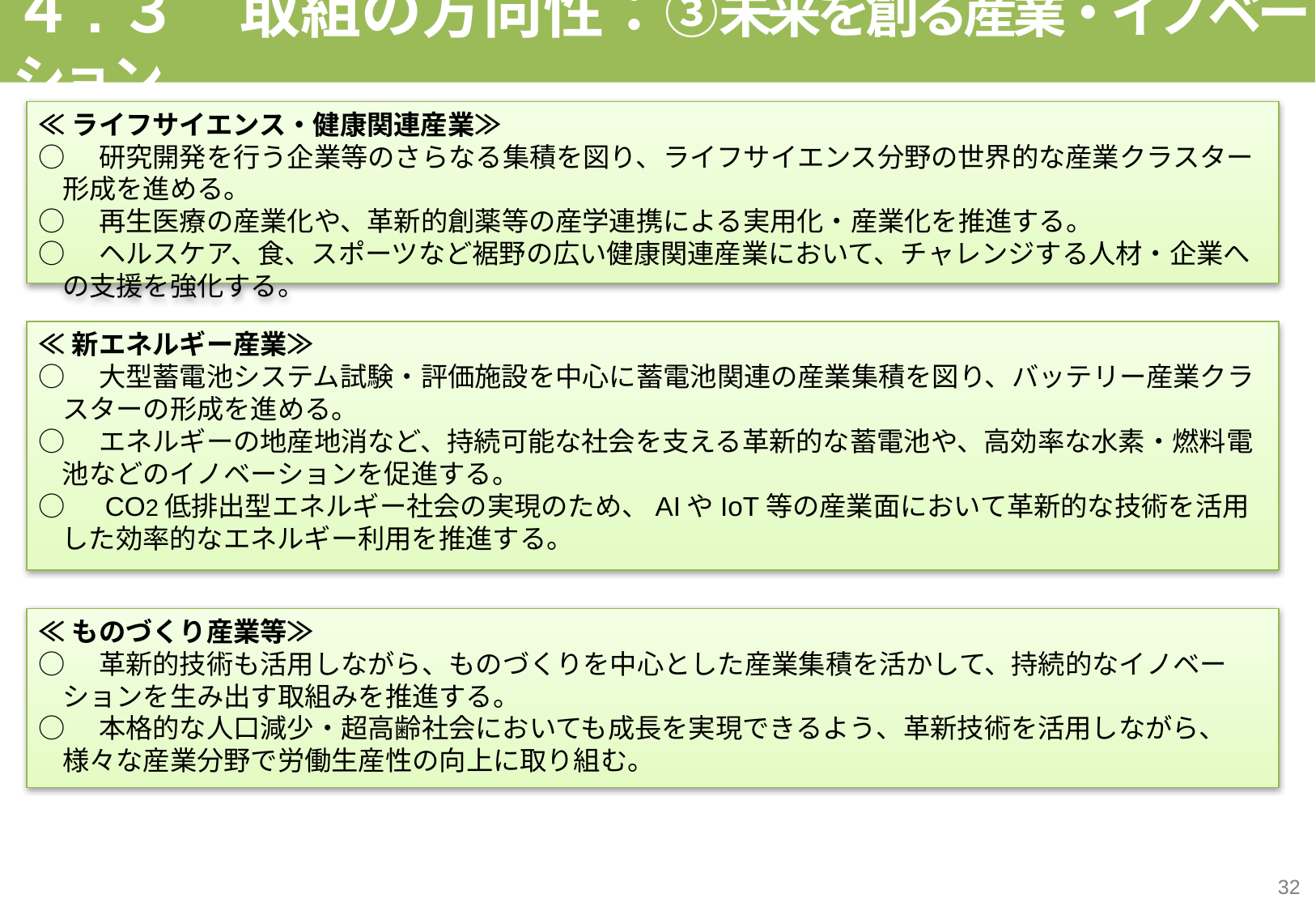

# ４.３　取組の方向性：③未来を創る産業・イノベーション
≪ライフサイエンス・健康関連産業≫
○　研究開発を行う企業等のさらなる集積を図り、ライフサイエンス分野の世界的な産業クラスター形成を進める。
○　再生医療の産業化や、革新的創薬等の産学連携による実用化・産業化を推進する。
○　ヘルスケア、食、スポーツなど裾野の広い健康関連産業において、チャレンジする人材・企業への支援を強化する。
≪新エネルギー産業≫
○　大型蓄電池システム試験・評価施設を中心に蓄電池関連の産業集積を図り、バッテリー産業クラスターの形成を進める。
○　エネルギーの地産地消など、持続可能な社会を支える革新的な蓄電池や、高効率な水素・燃料電池などのイノベーションを促進する。
○　CO2低排出型エネルギー社会の実現のため、AIやIoT等の産業面において革新的な技術を活用した効率的なエネルギー利用を推進する。
≪ものづくり産業等≫
○　革新的技術も活用しながら、ものづくりを中心とした産業集積を活かして、持続的なイノベーションを生み出す取組みを推進する。
○　本格的な人口減少・超高齢社会においても成長を実現できるよう、革新技術を活用しながら、様々な産業分野で労働生産性の向上に取り組む。
32